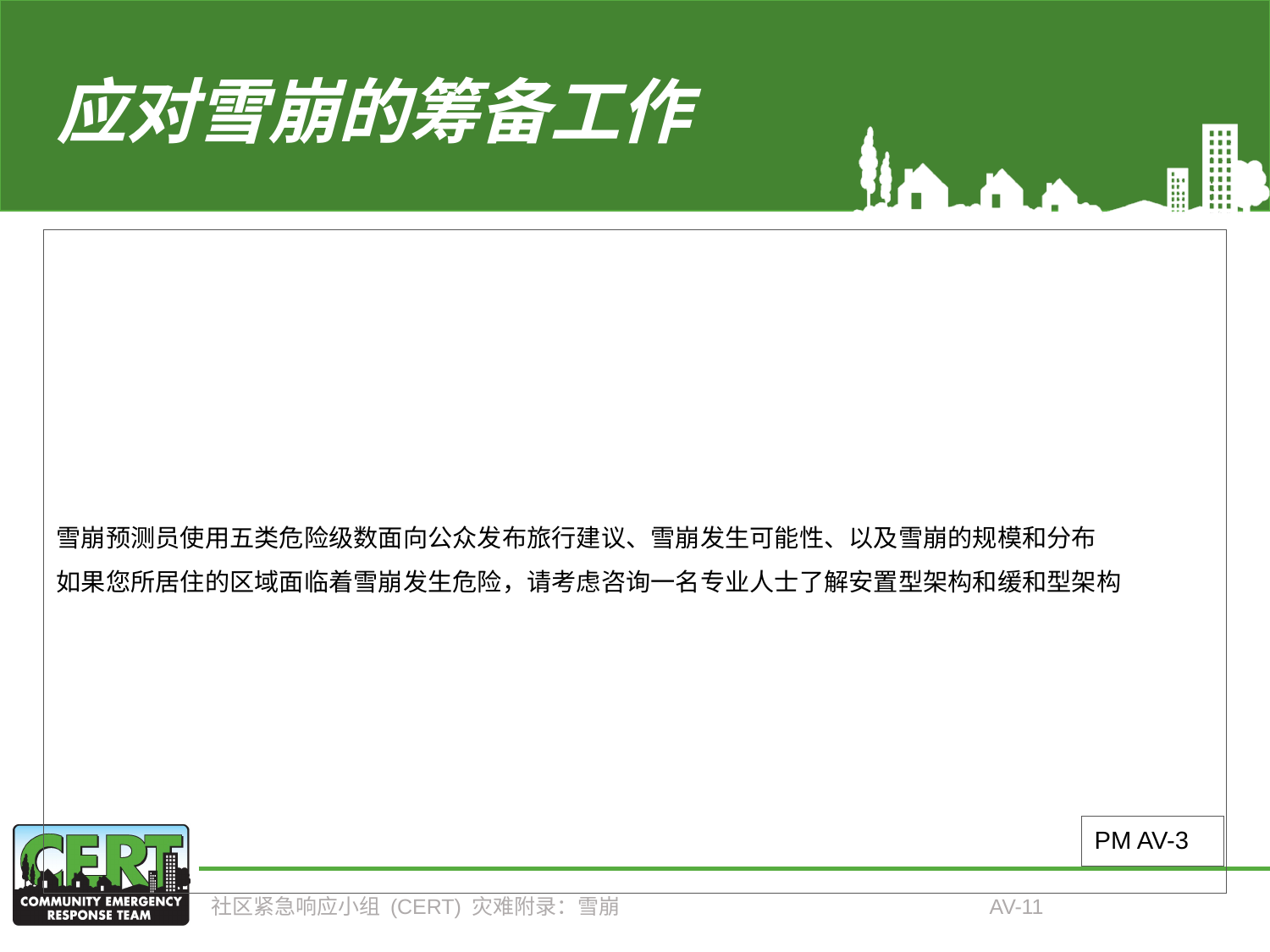

# 应对雪崩的筹备工作
雪崩预测员使用五类危险级数面向公众发布旅行建议、雪崩发生可能性、以及雪崩的规模和分布
如果您所居住的区域面临着雪崩发生危险，请考虑咨询一名专业人士了解安置型架构和缓和型架构
PM AV-3
社区紧急响应小组 (CERT) 灾难附录：雪崩
AV-11